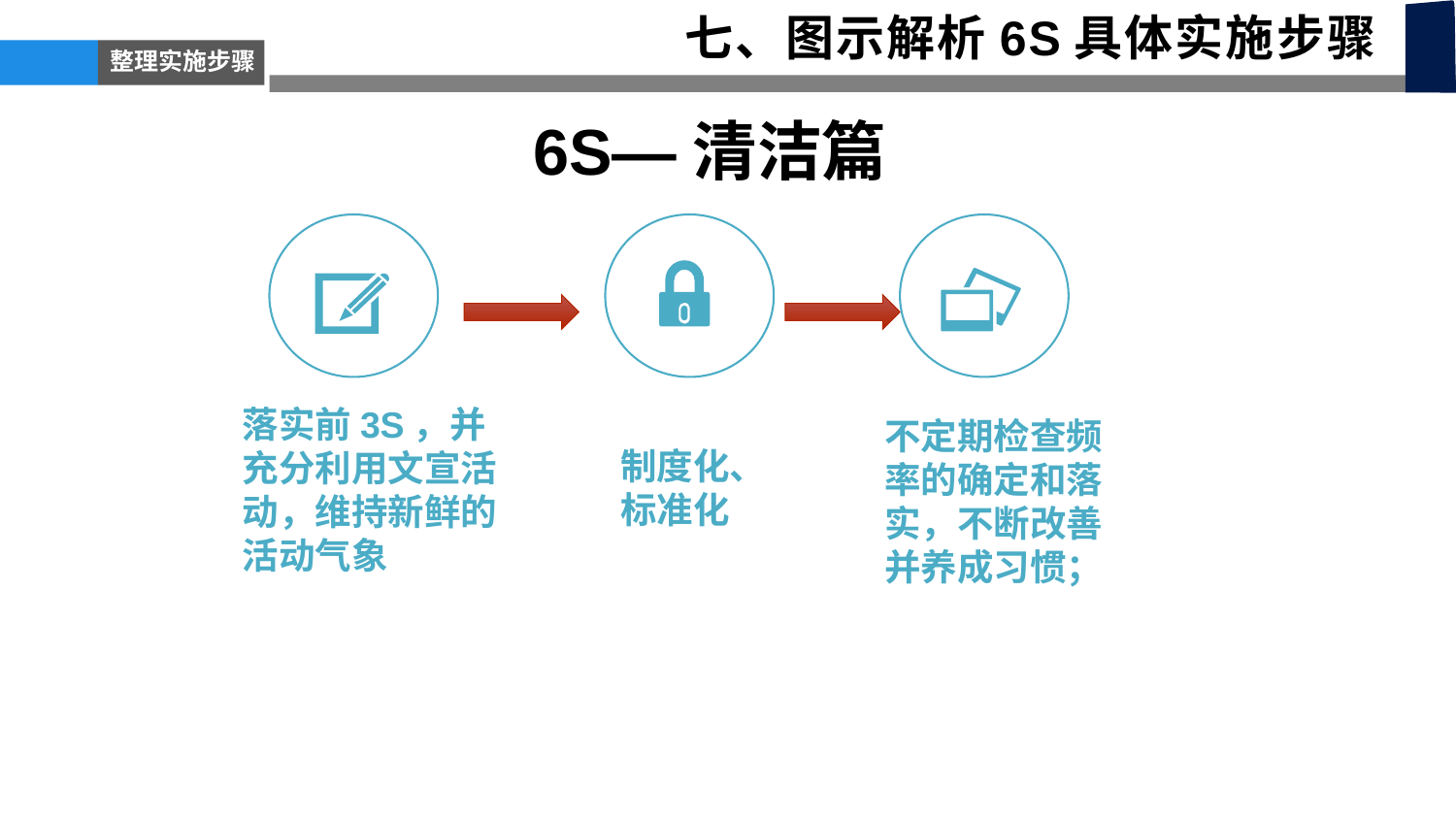

七、图示解析6S具体实施步骤
整理实施步骤
6S—清洁篇

落实前3S，并充分利用文宣活动，维持新鲜的活动气象
不定期检查频率的确定和落实，不断改善并养成习惯；
制度化、
标准化